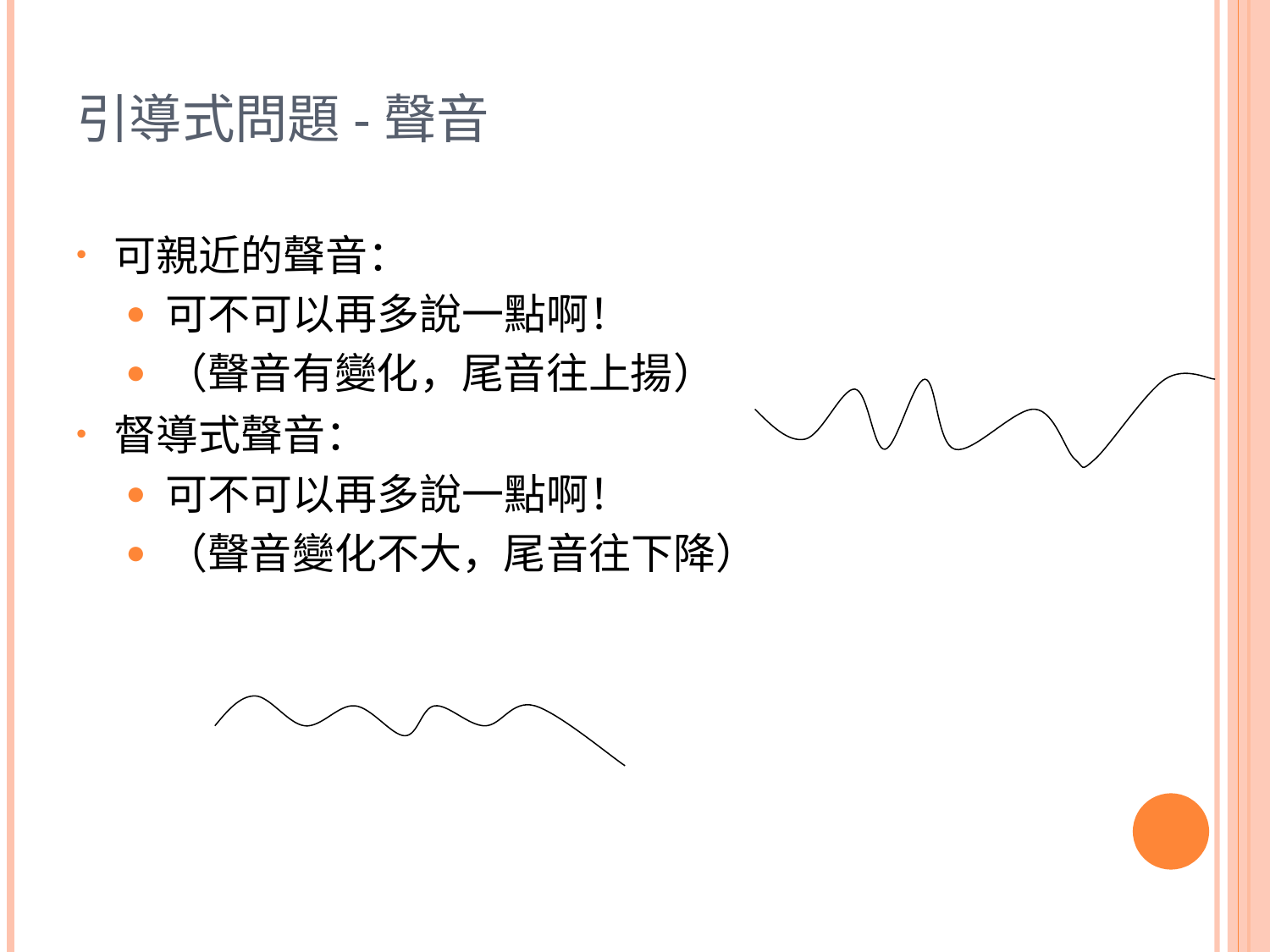

# 引導式問題-聲音
可親近的聲音：
可不可以再多說一點啊！
（聲音有變化，尾音往上揚）
督導式聲音：
可不可以再多說一點啊！
（聲音變化不大，尾音往下降）